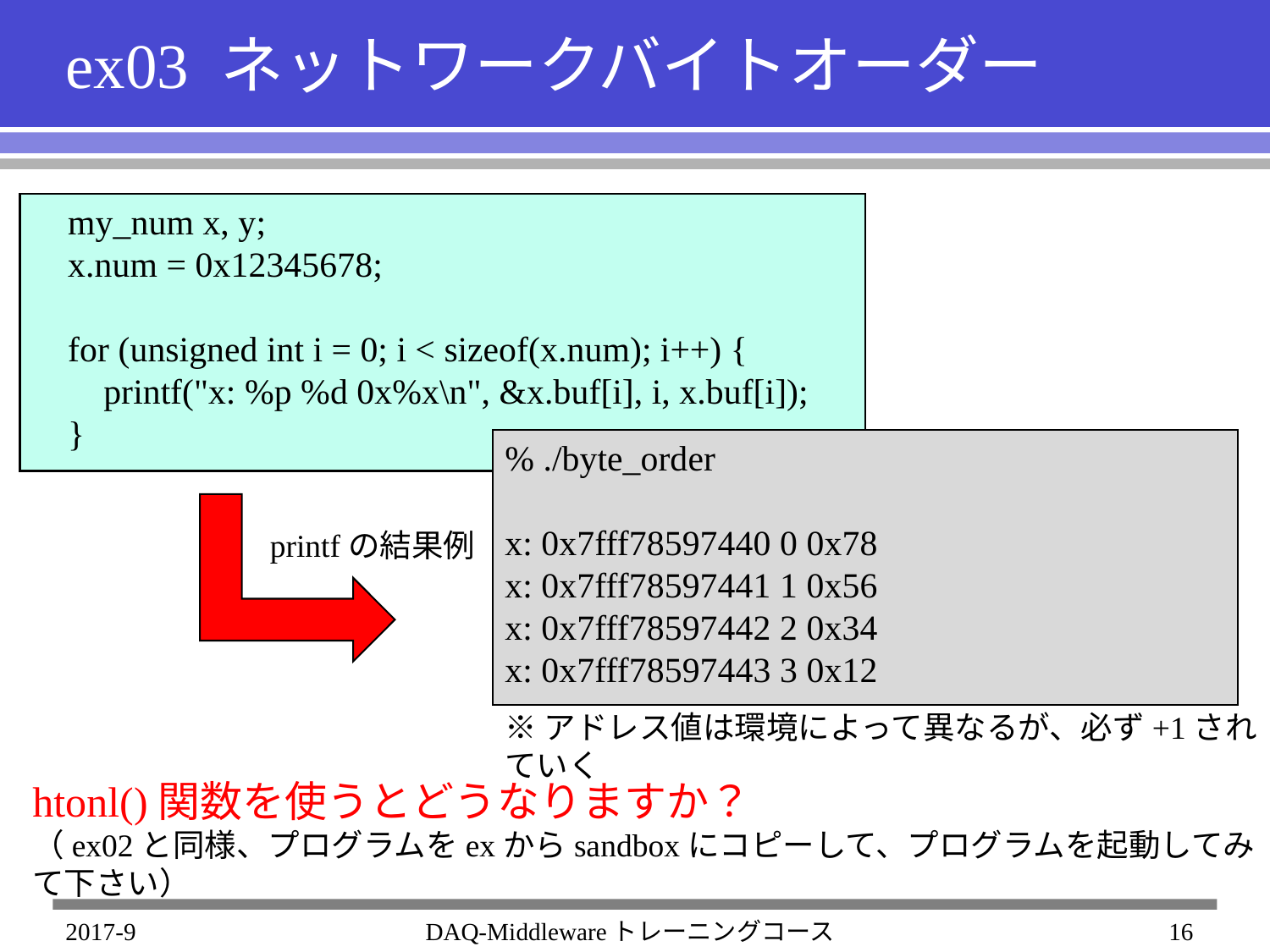

# ex03 ネットワークバイトオーダー
    my_num x, y;
    x.num = 0x12345678;

    for (unsigned int i = 0; i < sizeof(x.num); i++) {
        printf("x: %p %d 0x%x\n", &x.buf[i], i, x.buf[i]);
    }

% ./byte_order

x: 0x7fff78597440 0 0x78
x: 0x7fff78597441 1 0x56
x: 0x7fff78597442 2 0x34
x: 0x7fff78597443 3 0x12

printfの結果例
※アドレス値は環境によって異なるが、必ず+1されていく
htonl()関数を使うとどうなりますか？
（ex02と同様、プログラムをexからsandboxにコピーして、プログラムを起動してみて下さい）
2017-9
DAQ-Middlewareトレーニングコース
16